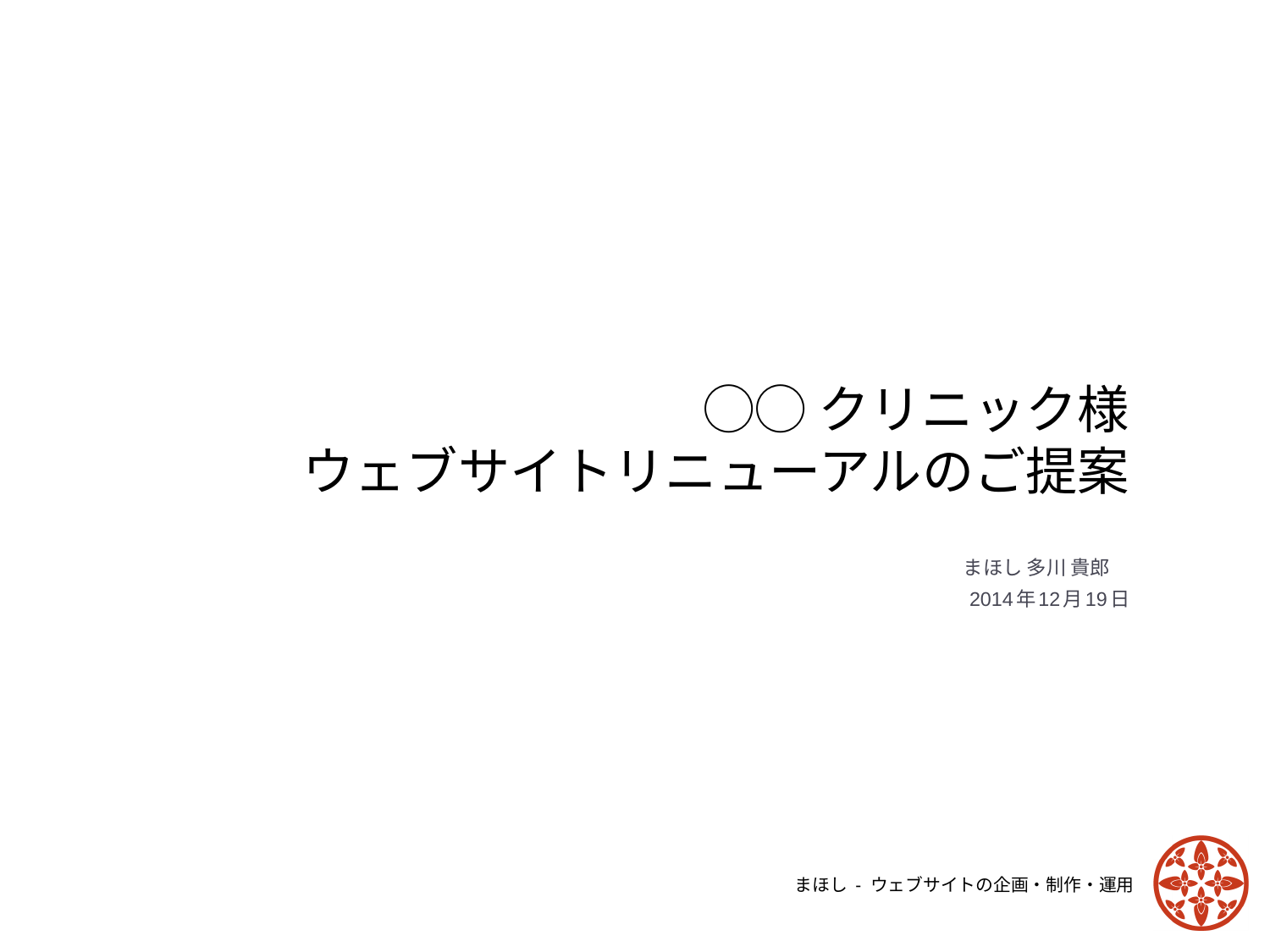

# ◯◯クリニック様 ウェブサイトリニューアルのご提案
まほし 多川 貴郎
2014年12月19日